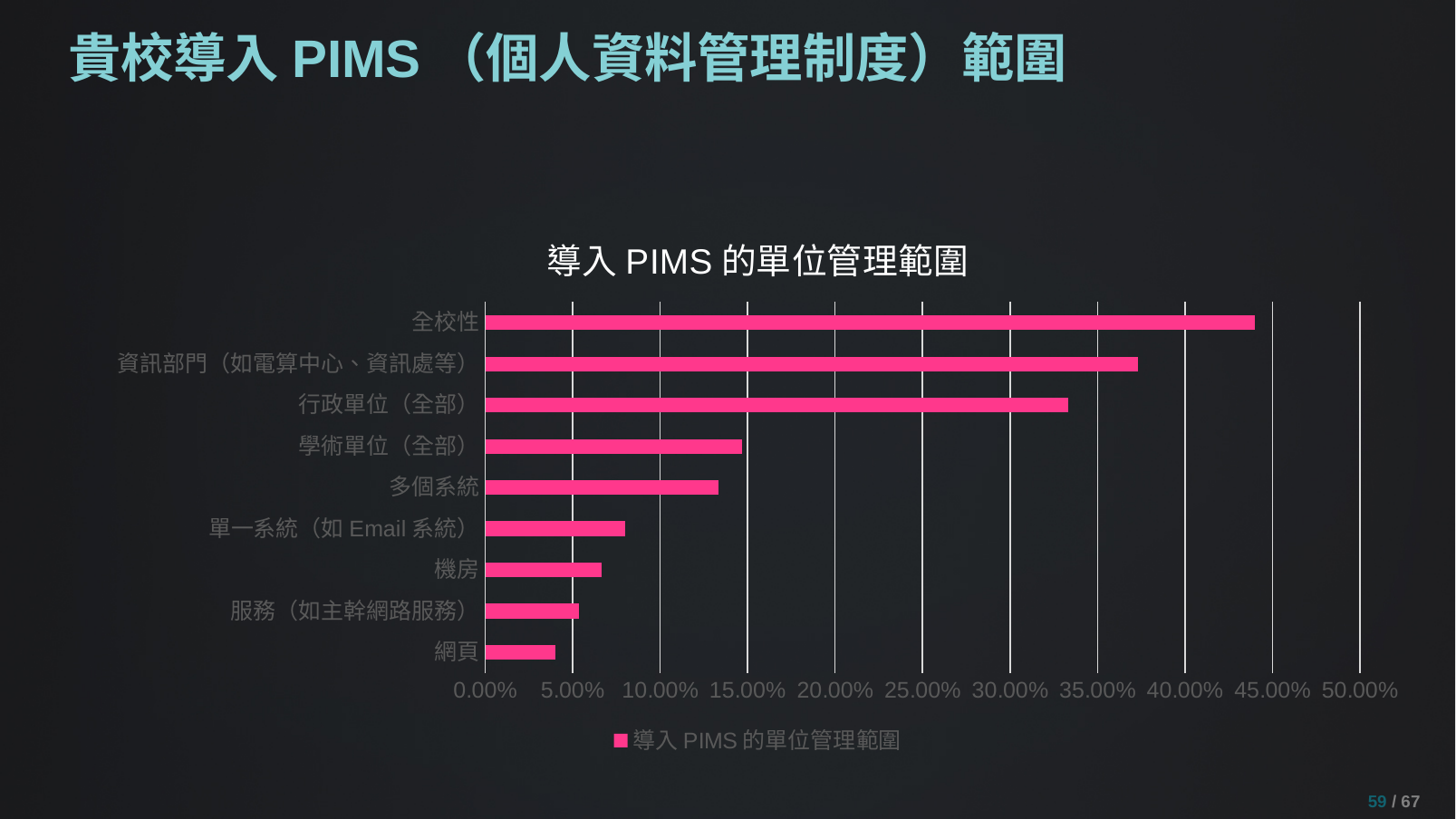

# 貴校導入PIMS（個人資料管理制度）範圍

### Chart:

| Category | 導入PIMS的單位管理範圍 |
|---|---|
| 網頁 | 0.04 |
| 服務（如主幹網路服務） | 0.05333333333333334 |
| 機房 | 0.06666666666666667 |
| 單一系統（如Email系統） | 0.08 |
| 多個系統 | 0.13333333333333333 |
| 學術單位（全部） | 0.14666666666666667 |
| 行政單位（全部） | 0.3333333333333333 |
| 資訊部門（如電算中心、資訊處等） | 0.37333333333333335 |
| 全校性 | 0.44 |